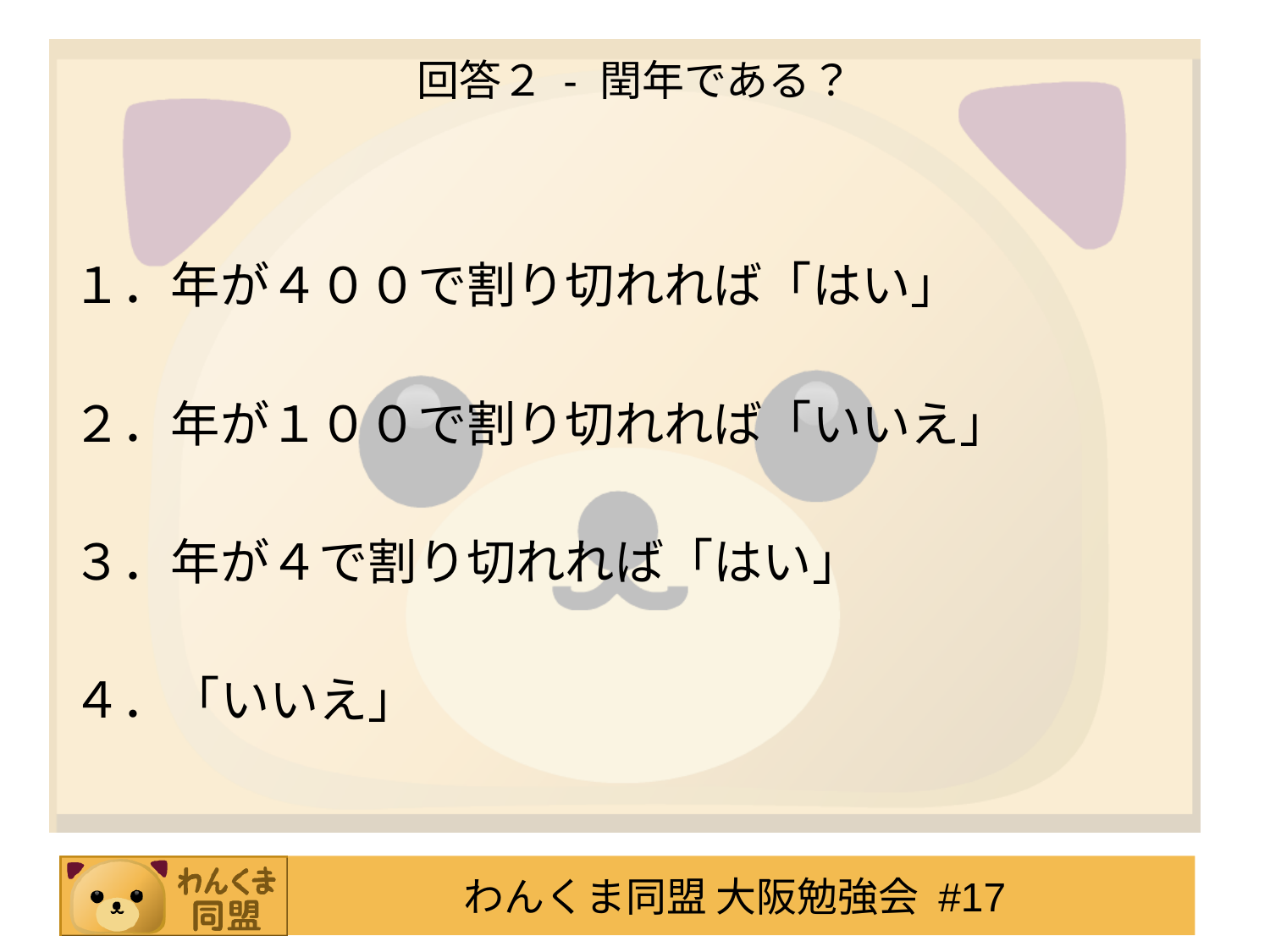

# 回答２ - 閏年である？
１．年が４００で割り切れれば「はい」

２．年が１００で割り切れれば「いいえ」

３．年が４で割り切れれば「はい」

４．「いいえ」